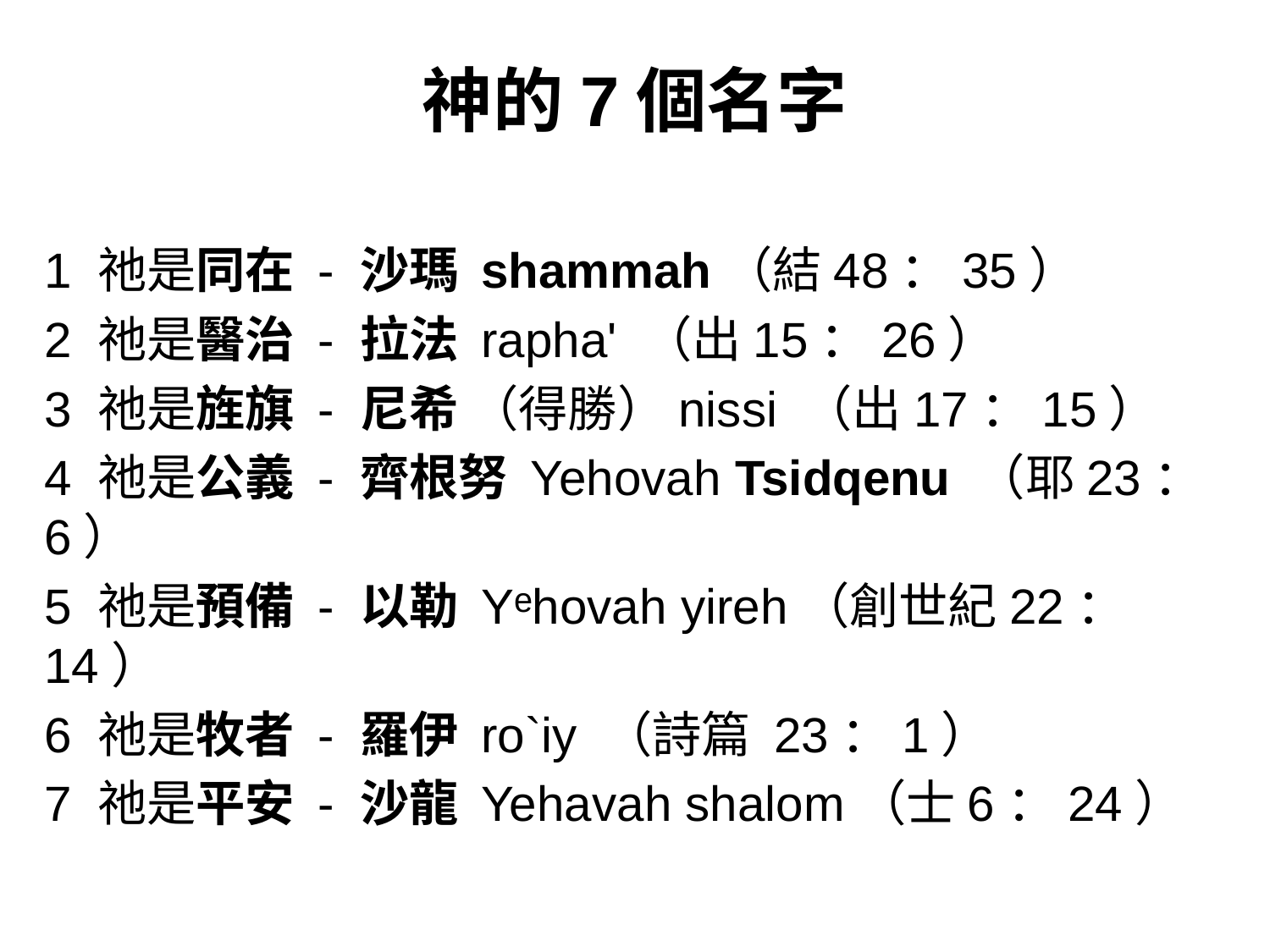

# 神的7個名字
1 祂是同在 - 沙瑪 shammah（結48：35）
2 祂是醫治 - 拉法 rapha' （出15：26）
3 祂是旌旗 - 尼希 （得勝）nissi （出17：15）
4 祂是公義 - 齊根努 Yehovah Tsidqenu （耶23：6）
5 祂是預備 - 以勒 Yᵉhovah yireh（創世紀22：14）
6 祂是牧者 - 羅伊 ro`iy （詩篇 23：1）
7 祂是平安 - 沙龍 Yehavah shalom（士6：24）